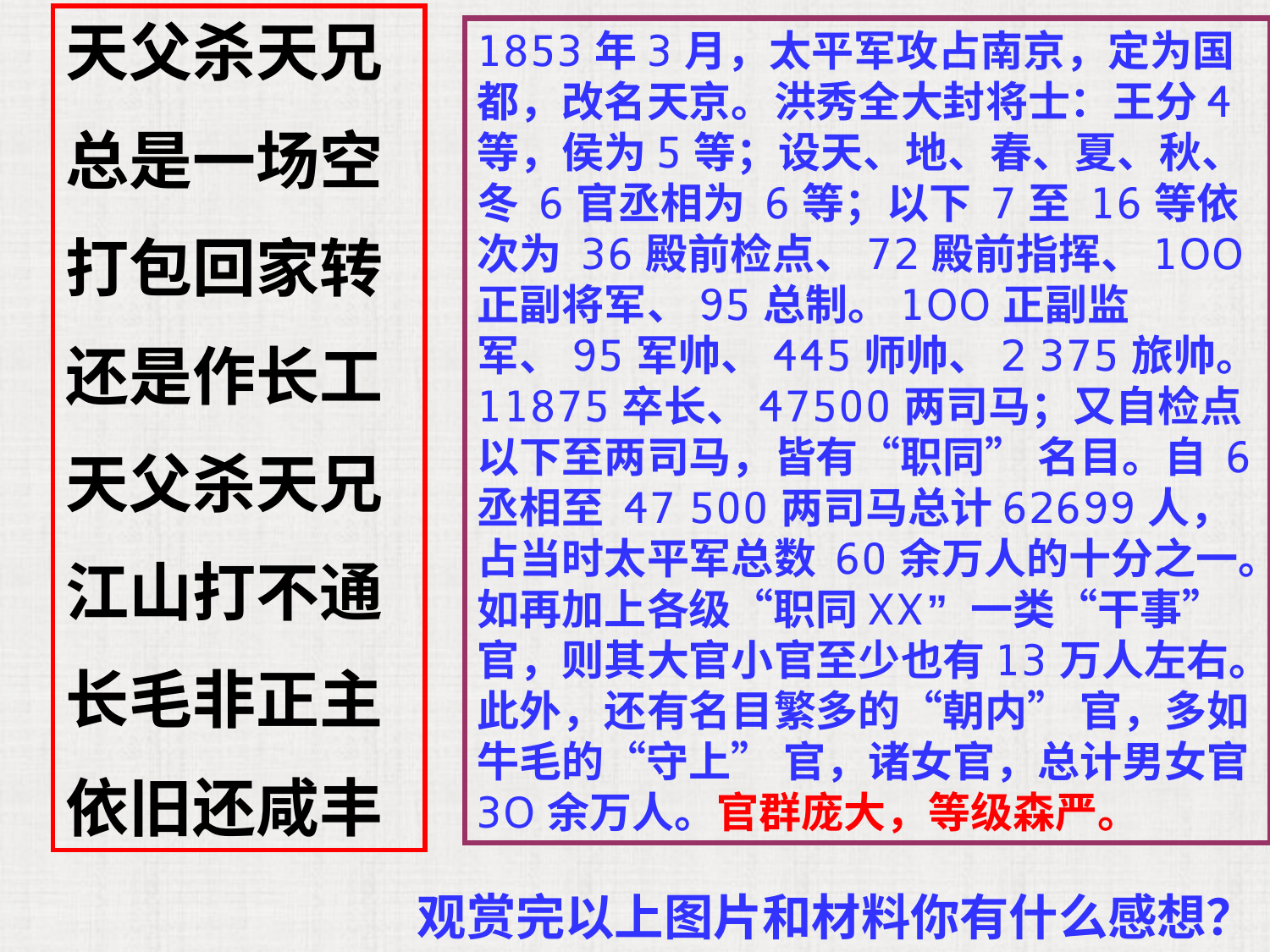

天父杀天兄
总是一场空
打包回家转
还是作长工
天父杀天兄
江山打不通
长毛非正主
依旧还咸丰
1853年3月，太平军攻占南京，定为国都，改名天京。洪秀全大封将士：王分4等，侯为5等；设天、地、春、夏、秋、冬 6官丞相为 6等；以下 7至 16等依次为 36殿前检点、72殿前指挥、1OO正副将军、95总制。1OO正副监军、95军帅、445师帅、2 375旅帅。11875卒长、47500两司马；又自检点以下至两司马，皆有“职同” 名目。自 6丞相至 47 500两司马总计62699人，占当时太平军总数 60余万人的十分之一。如再加上各级“职同XX” 一类“干事” 官，则其大官小官至少也有13万人左右。此外，还有名目繁多的“朝内” 官，多如牛毛的“守上” 官，诸女官，总计男女官3O余万人。官群庞大，等级森严。
观赏完以上图片和材料你有什么感想？